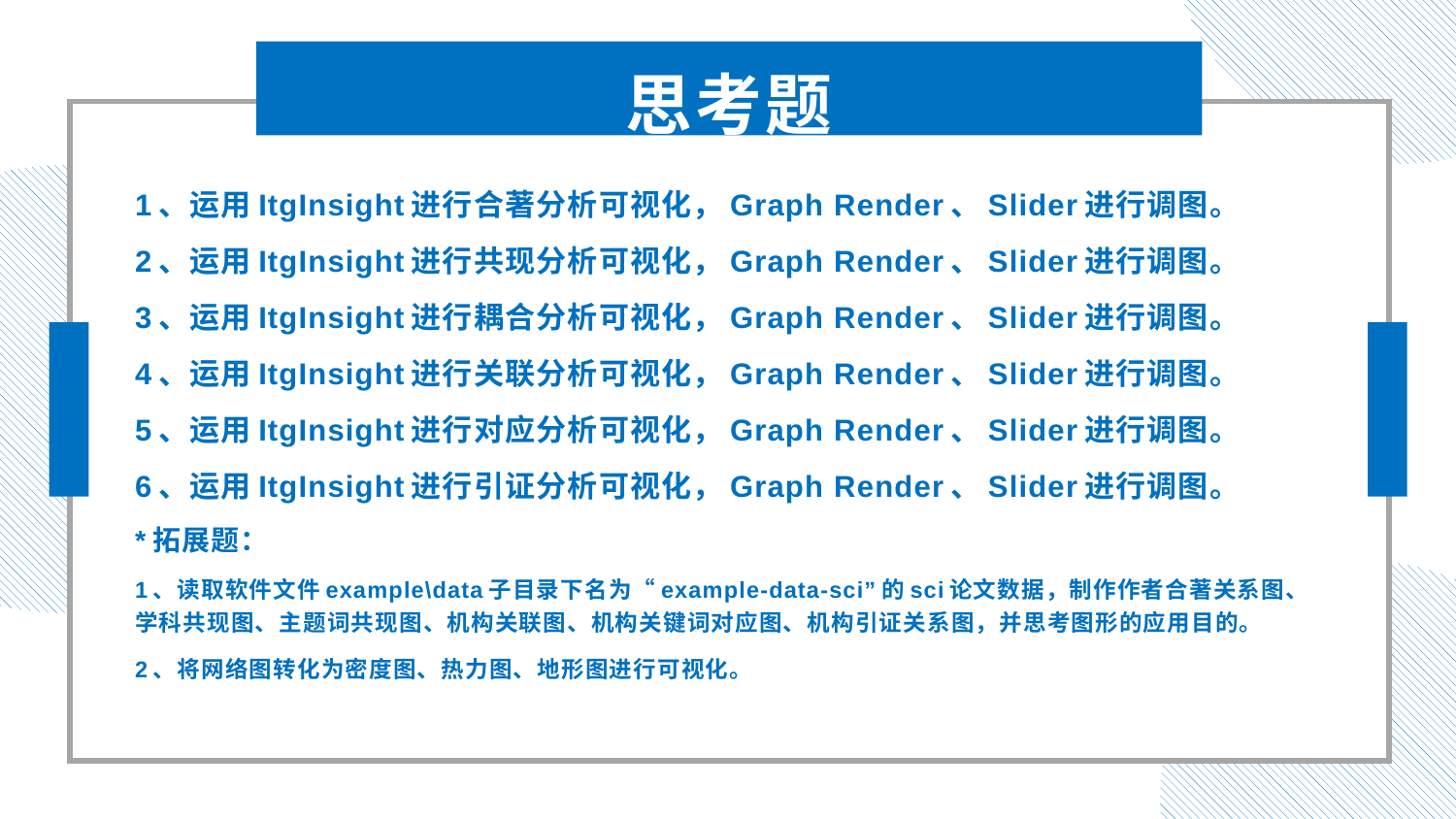

思考题

1、运用ItgInsight进行合著分析可视化，Graph Render、Slider进行调图。
2、运用ItgInsight进行共现分析可视化，Graph Render、Slider进行调图。
3、运用ItgInsight进行耦合分析可视化，Graph Render、Slider进行调图。
4、运用ItgInsight进行关联分析可视化，Graph Render、Slider进行调图。
5、运用ItgInsight进行对应分析可视化，Graph Render、Slider进行调图。
6、运用ItgInsight进行引证分析可视化，Graph Render、Slider进行调图。
*拓展题：
1、读取软件文件example\data子目录下名为“example-data-sci”的sci论文数据，制作作者合著关系图、学科共现图、主题词共现图、机构关联图、机构关键词对应图、机构引证关系图，并思考图形的应用目的。
2、将网络图转化为密度图、热力图、地形图进行可视化。